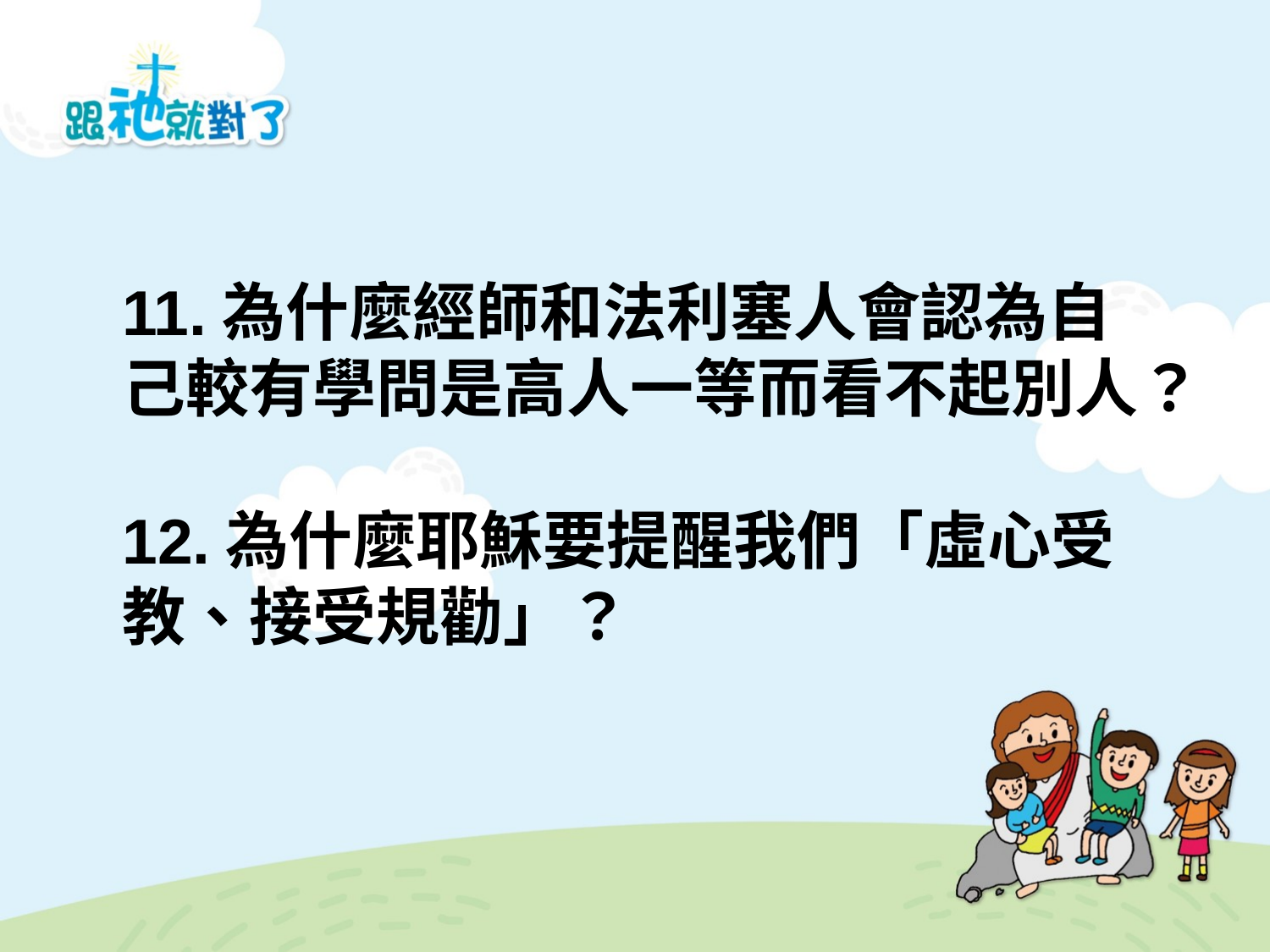

11.為什麼經師和法利塞人會認為自己較有學問是高人一等而看不起別人？

12.為什麼耶穌要提醒我們「虛心受教、接受規勸」？